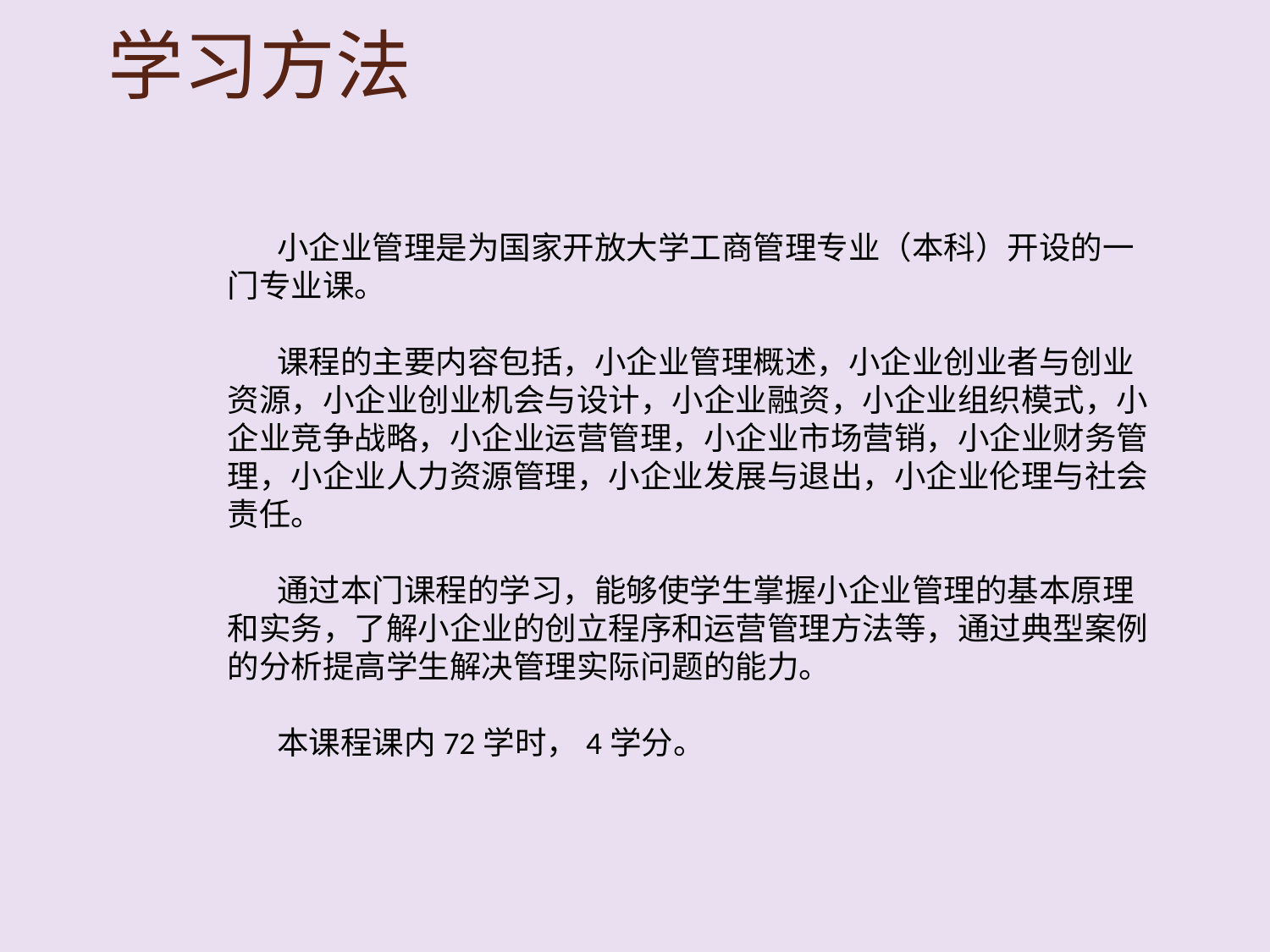

# 学习方法
小企业管理是为国家开放大学工商管理专业（本科）开设的一门专业课。

课程的主要内容包括，小企业管理概述，小企业创业者与创业资源，小企业创业机会与设计，小企业融资，小企业组织模式，小企业竞争战略，小企业运营管理，小企业市场营销，小企业财务管理，小企业人力资源管理，小企业发展与退出，小企业伦理与社会责任。

通过本门课程的学习，能够使学生掌握小企业管理的基本原理和实务，了解小企业的创立程序和运营管理方法等，通过典型案例的分析提高学生解决管理实际问题的能力。

本课程课内72学时，4学分。